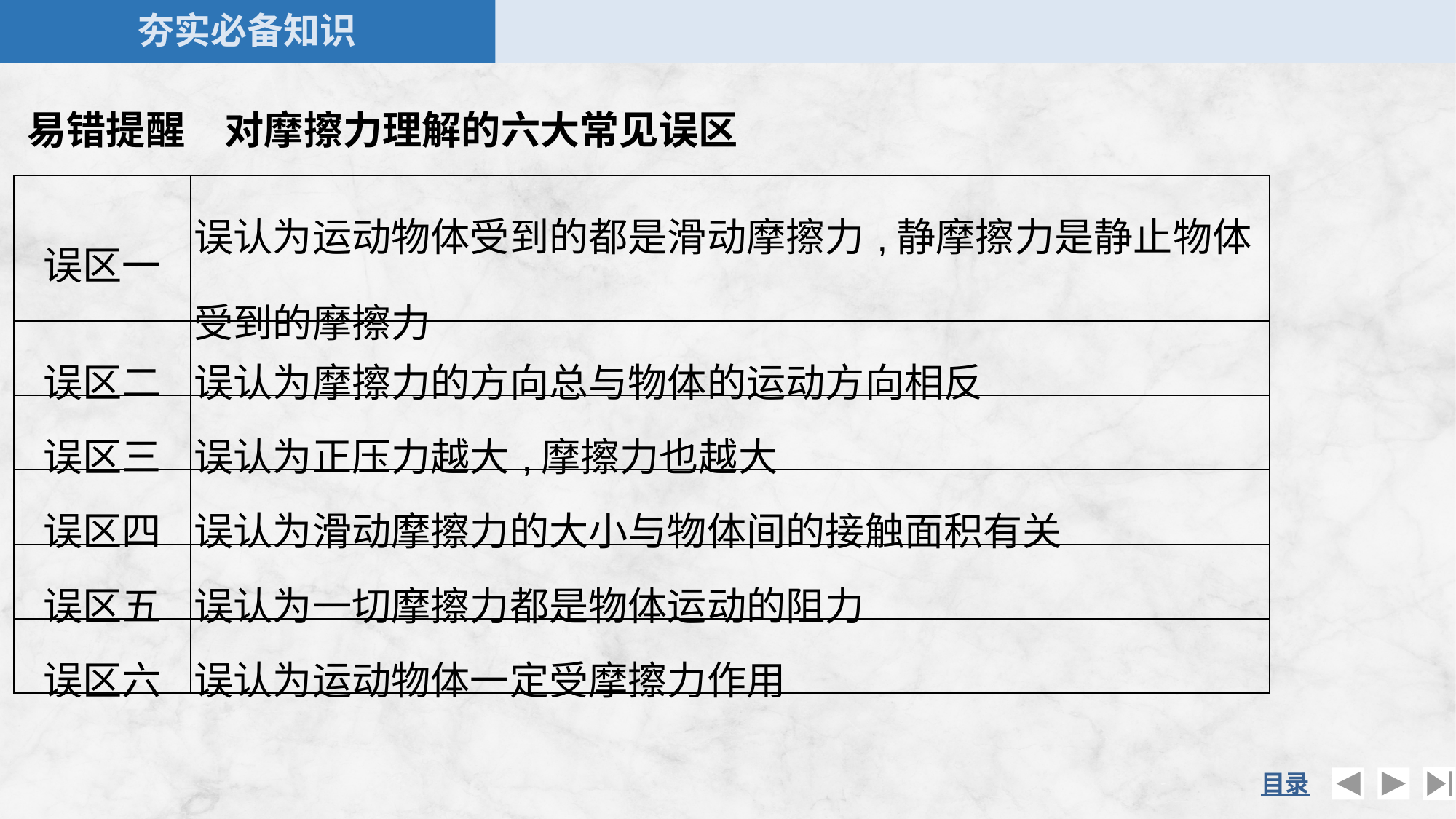

易错提醒　对摩擦力理解的六大常见误区
| 误区一 | 误认为运动物体受到的都是滑动摩擦力,静摩擦力是静止物体受到的摩擦力 |
| --- | --- |
| 误区二 | 误认为摩擦力的方向总与物体的运动方向相反 |
| 误区三 | 误认为正压力越大,摩擦力也越大 |
| 误区四 | 误认为滑动摩擦力的大小与物体间的接触面积有关 |
| 误区五 | 误认为一切摩擦力都是物体运动的阻力 |
| 误区六 | 误认为运动物体一定受摩擦力作用 |